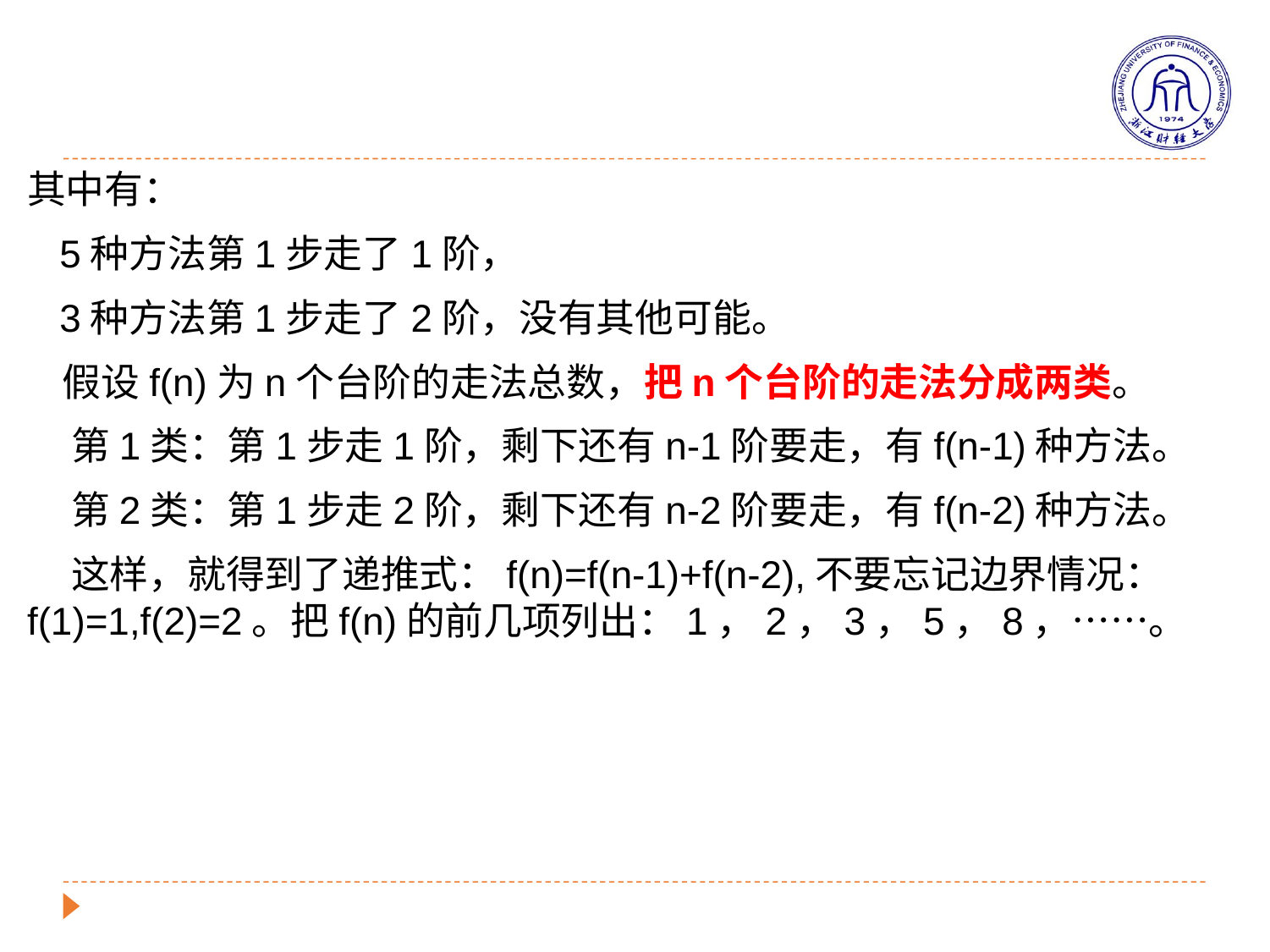

其中有：
   5种方法第1步走了1阶，
   3种方法第1步走了2阶，没有其他可能。
   假设f(n)为n个台阶的走法总数，把n个台阶的走法分成两类。
    第1类：第1步走1阶，剩下还有n-1阶要走，有f(n-1)种方法。
    第2类：第1步走2阶，剩下还有n-2阶要走，有f(n-2)种方法。
    这样，就得到了递推式：f(n)=f(n-1)+f(n-2),不要忘记边界情况：f(1)=1,f(2)=2。把f(n)的前几项列出：1，2，3，5，8，……。